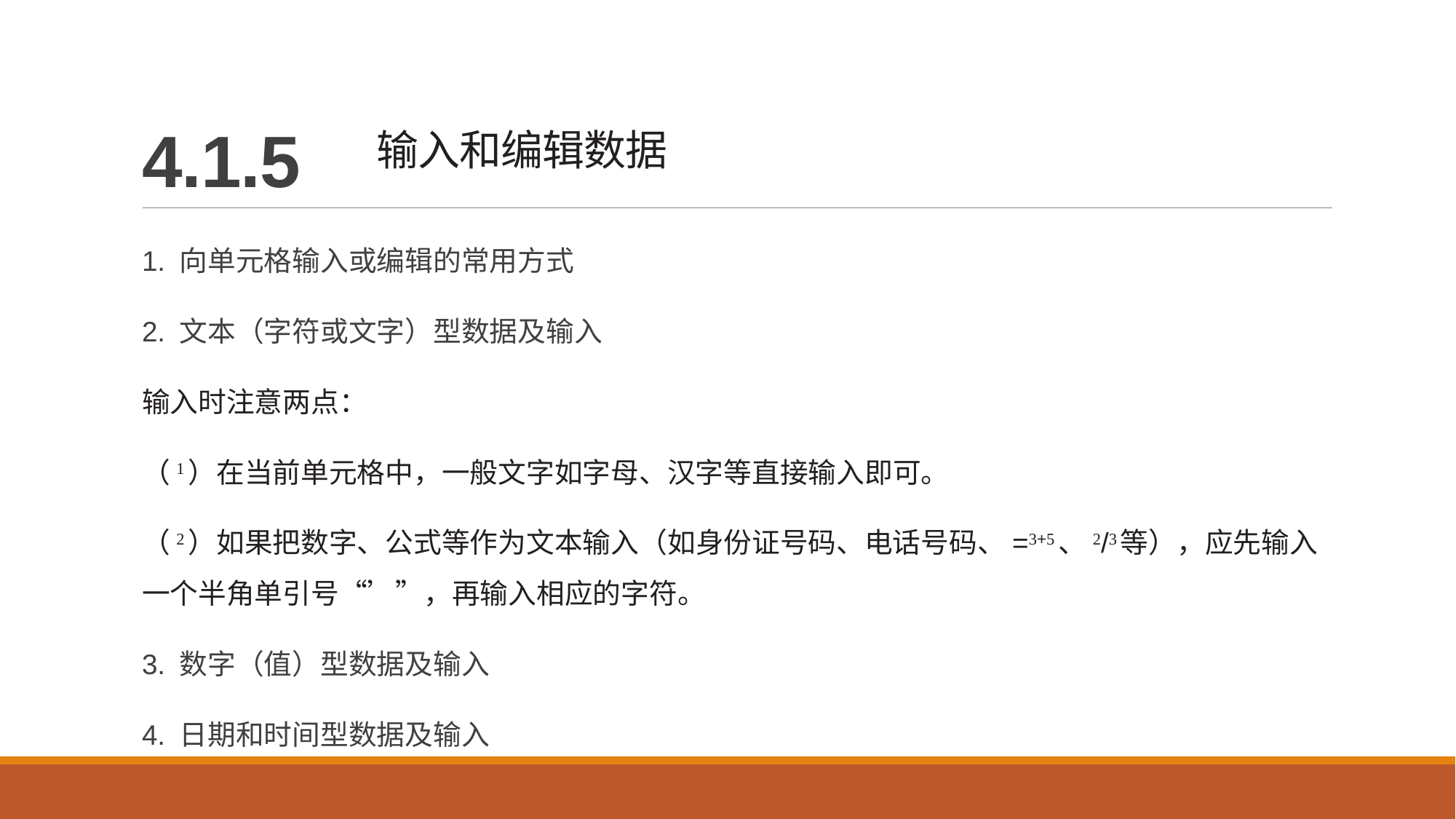

# 4.1.5   输入和编辑数据
1. 向单元格输入或编辑的常用方式
2. 文本（字符或文字）型数据及输入
输入时注意两点：
（1）在当前单元格中，一般文字如字母、汉字等直接输入即可。
（2）如果把数字、公式等作为文本输入（如身份证号码、电话号码、=3+5、2/3等），应先输入一个半角单引号“’”，再输入相应的字符。
3. 数字（值）型数据及输入
4. 日期和时间型数据及输入